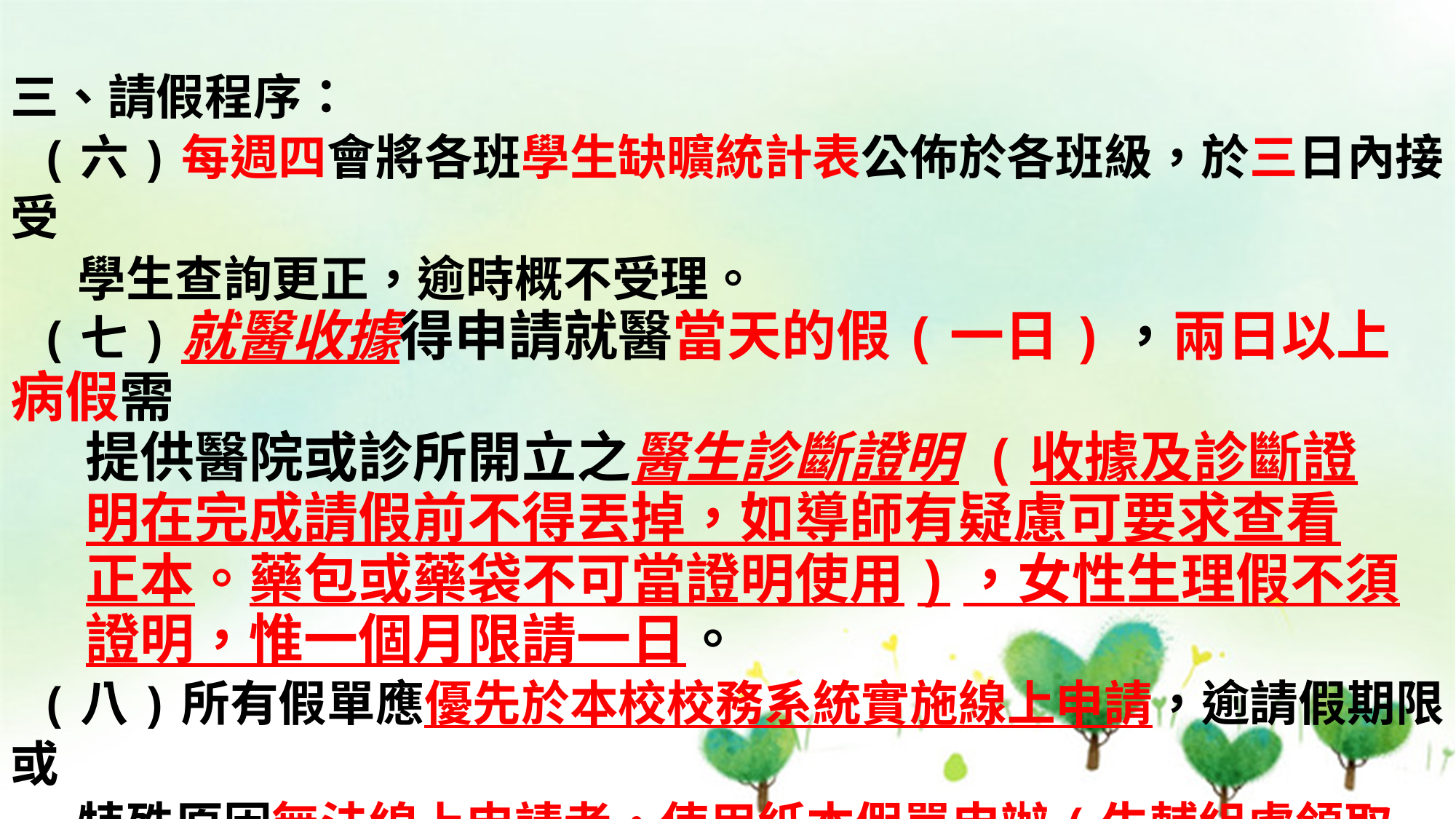

三、請假程序：
 (六)每週四會將各班學生缺曠統計表公佈於各班級，於三日內接受
     學生查詢更正，逾時概不受理。
 (七)就醫收據得申請就醫當天的假(一日)，兩日以上病假需
     提供醫院或診所開立之醫生診斷證明 (收據及診斷證
     明在完成請假前不得丟掉，如導師有疑慮可要求查看
     正本。藥包或藥袋不可當證明使用)，女性生理假不須
     證明，惟一個月限請一日。
 (八)所有假單應優先於本校校務系統實施線上申請，逾請假期限或
     特殊原因無法線上申請者，使用紙本假單申辦(生輔組處領取
     紙本假單，逾時請假須依情節輕重實施警告或小過處分)。